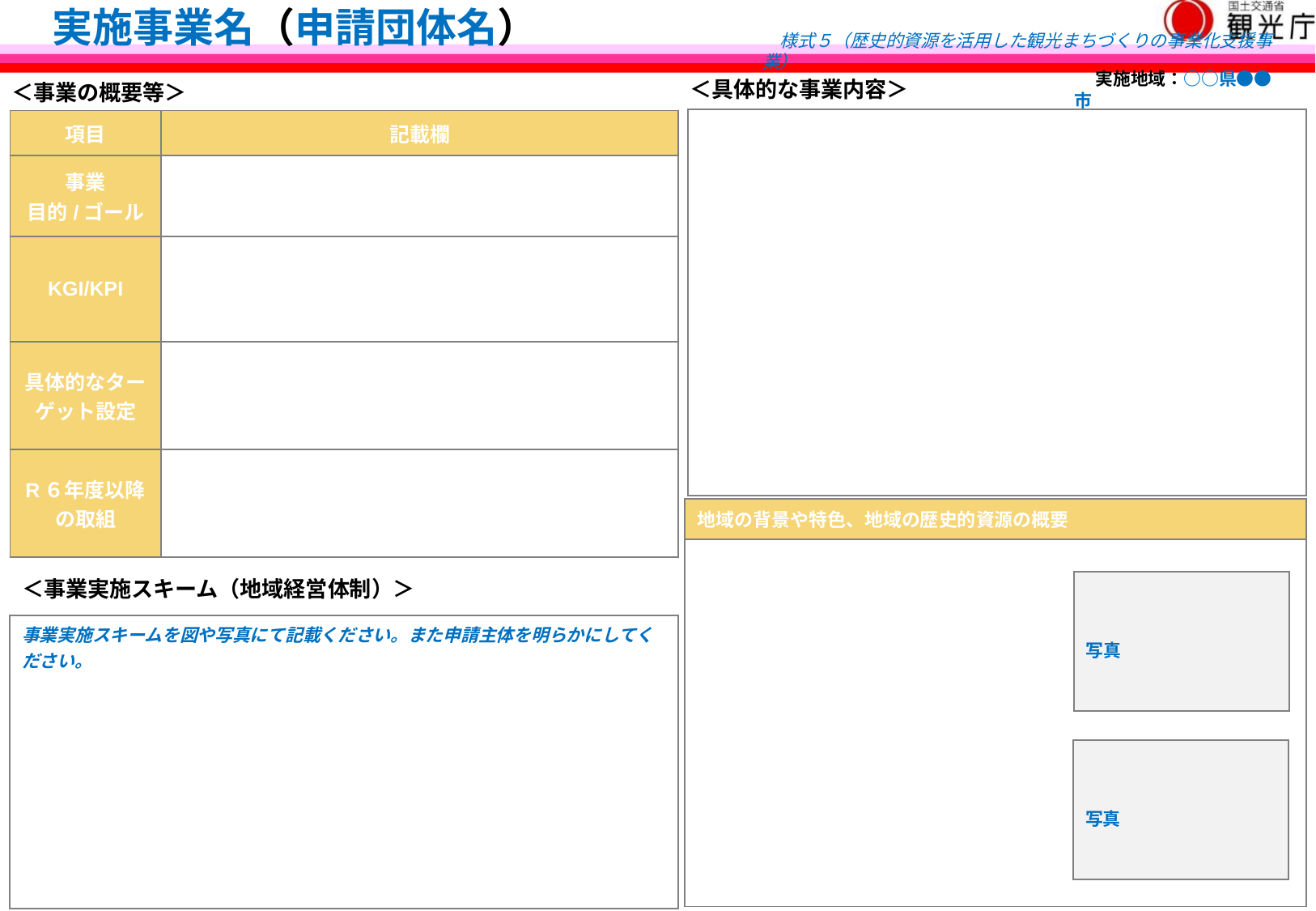

注１：公表される前提で作成してください。注２：実証事業の概要が本事業概要説明書１枚で分かるように簡潔に記載してください。
注３：青字の記入要領等を削除の上、記載してください。フォントサイズは【10.5ポイント以上】とし、重要な箇所は下線付きの赤字で記載してください。
　実施事業名（申請団体名）
　様式５（歴史的資源を活用した観光まちづくりの事業化支援事業）
　 実施地域：○○県●●市
＜具体的な事業内容＞
＜事業の概要等＞
|  |
| --- |
| 項目 | 記載欄 |
| --- | --- |
| 事業 目的/ゴール |  |
| KGI/KPI |  |
| 具体的なターゲット設定 |  |
| R６年度以降の取組 |  |
| 地域の背景や特色、地域の歴史的資源の概要 |
| --- |
|  |
＜事業実施スキーム（地域経営体制）＞
| 写真 |
| --- |
| 事業実施スキームを図や写真にて記載ください。また申請主体を明らかにしてください。 |
| --- |
| 写真 |
| --- |